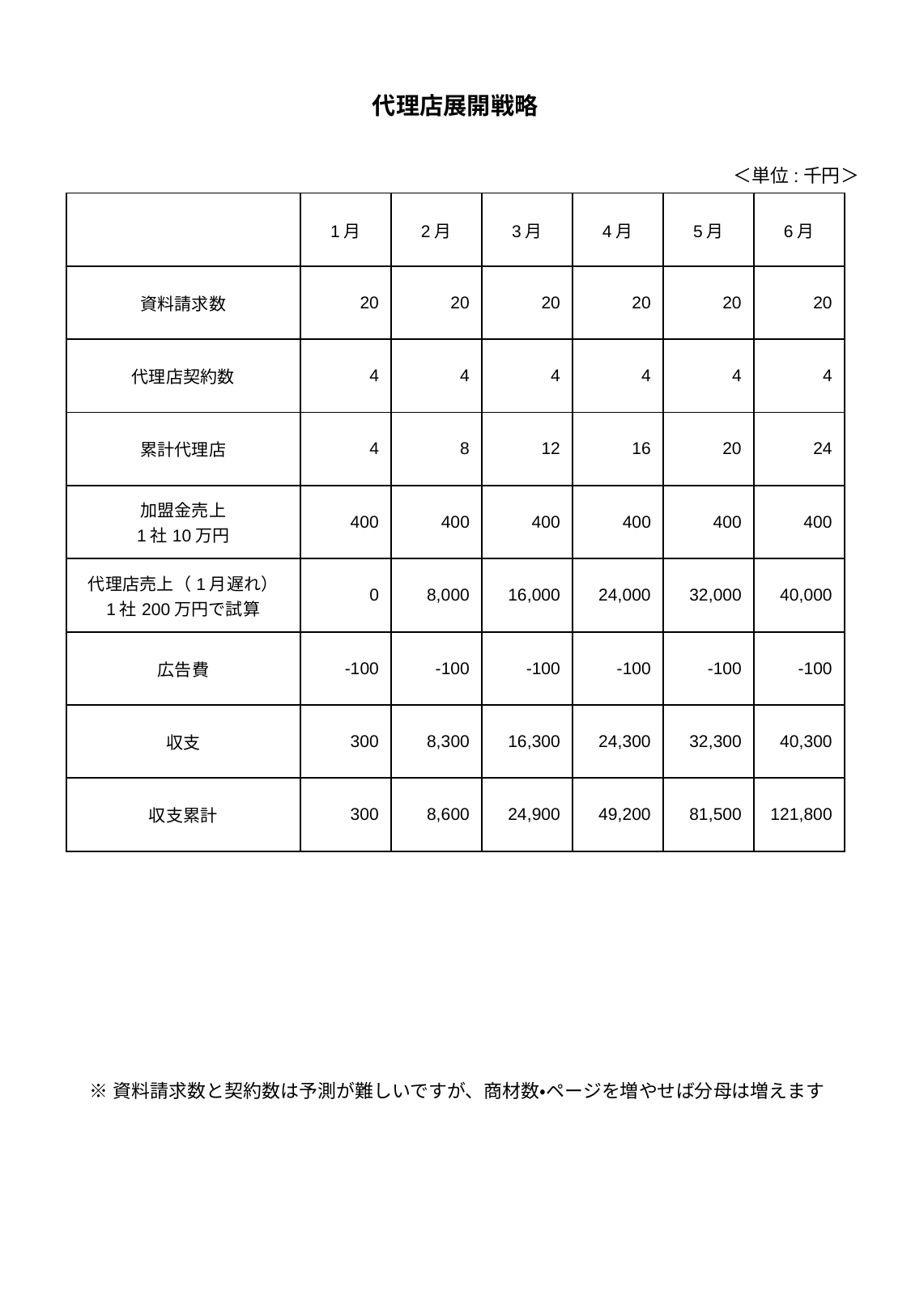

# 代理店展開戦略
＜単位:千円＞
|  | 1月 | 2月 | 3月 | 4月 | 5月 | 6月 |
| --- | --- | --- | --- | --- | --- | --- |
| 資料請求数 | 20 | 20 | 20 | 20 | 20 | 20 |
| 代理店契約数 | 4 | 4 | 4 | 4 | 4 | 4 |
| 累計代理店 | 4 | 8 | 12 | 16 | 20 | 24 |
| 加盟金売上 1社10万円 | 400 | 400 | 400 | 400 | 400 | 400 |
| 代理店売上（1月遅れ） 1社200万円で試算 | 0 | 8,000 | 16,000 | 24,000 | 32,000 | 40,000 |
| 広告費 | -100 | -100 | -100 | -100 | -100 | -100 |
| 収支 | 300 | 8,300 | 16,300 | 24,300 | 32,300 | 40,300 |
| 収支累計 | 300 | 8,600 | 24,900 | 49,200 | 81,500 | 121,800 |
※資料請求数と契約数は予測が難しいですが、商材数・ページを増やせば分母は増えます